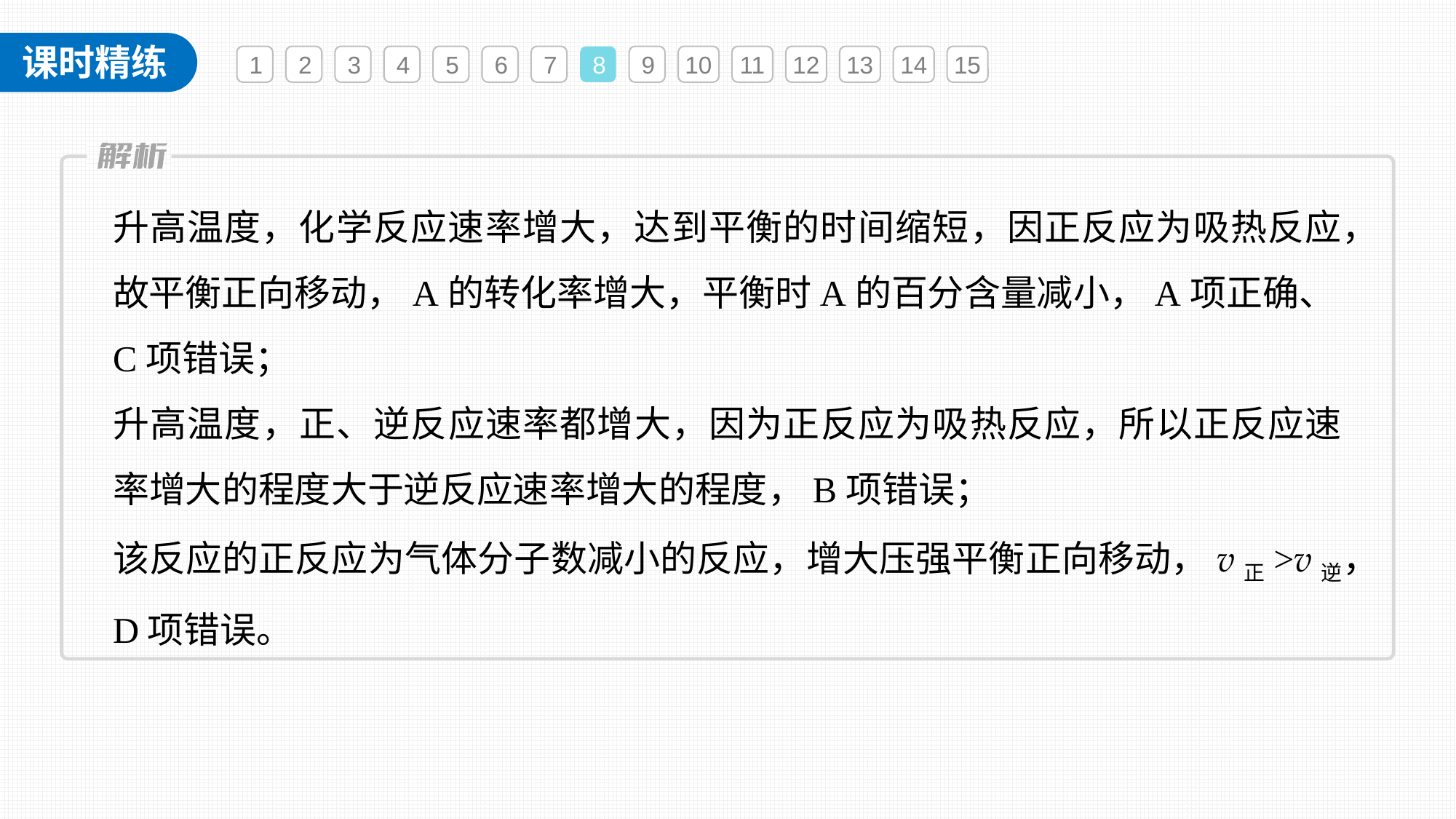

1
2
3
4
5
6
7
8
9
10
11
12
13
14
15

升高温度，化学反应速率增大，达到平衡的时间缩短，因正反应为吸热反应，故平衡正向移动，A的转化率增大，平衡时A的百分含量减小，A项正确、C项错误；
升高温度，正、逆反应速率都增大，因为正反应为吸热反应，所以正反应速率增大的程度大于逆反应速率增大的程度，B项错误；
该反应的正反应为气体分子数减小的反应，增大压强平衡正向移动，v正>v逆，D项错误。